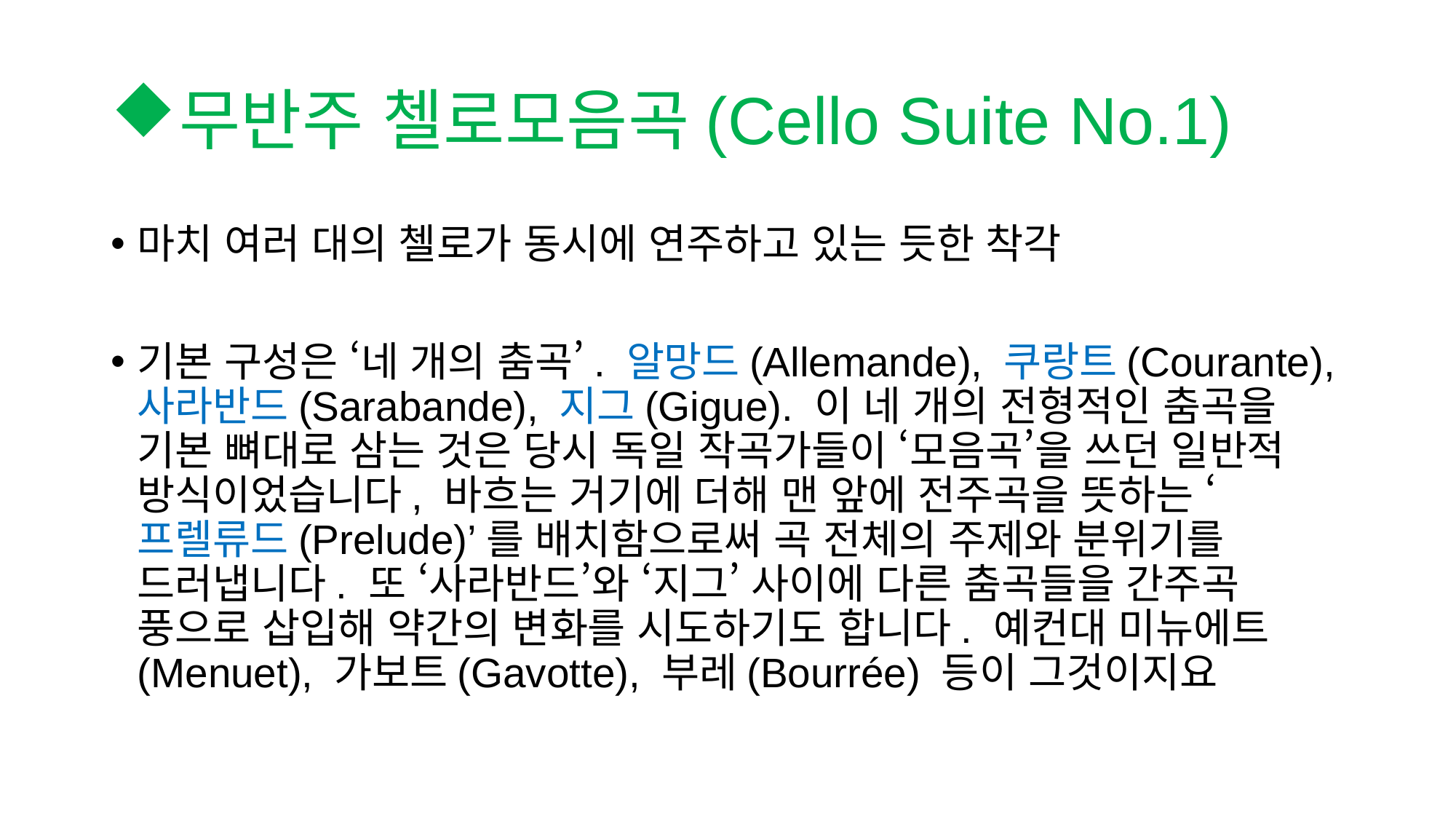

# 무반주 첼로모음곡(Cello Suite No.1)
마치 여러 대의 첼로가 동시에 연주하고 있는 듯한 착각

기본 구성은 ‘네 개의 춤곡’. 알망드(Allemande), 쿠랑트(Courante), 사라반드(Sarabande), 지그(Gigue). 이 네 개의 전형적인 춤곡을 기본 뼈대로 삼는 것은 당시 독일 작곡가들이 ‘모음곡’을 쓰던 일반적 방식이었습니다, 바흐는 거기에 더해 맨 앞에 전주곡을 뜻하는 ‘프렐류드(Prelude)’를 배치함으로써 곡 전체의 주제와 분위기를 드러냅니다. 또 ‘사라반드’와 ‘지그’ 사이에 다른 춤곡들을 간주곡 풍으로 삽입해 약간의 변화를 시도하기도 합니다. 예컨대 미뉴에트(Menuet), 가보트(Gavotte), 부레(Bourrée) 등이 그것이지요